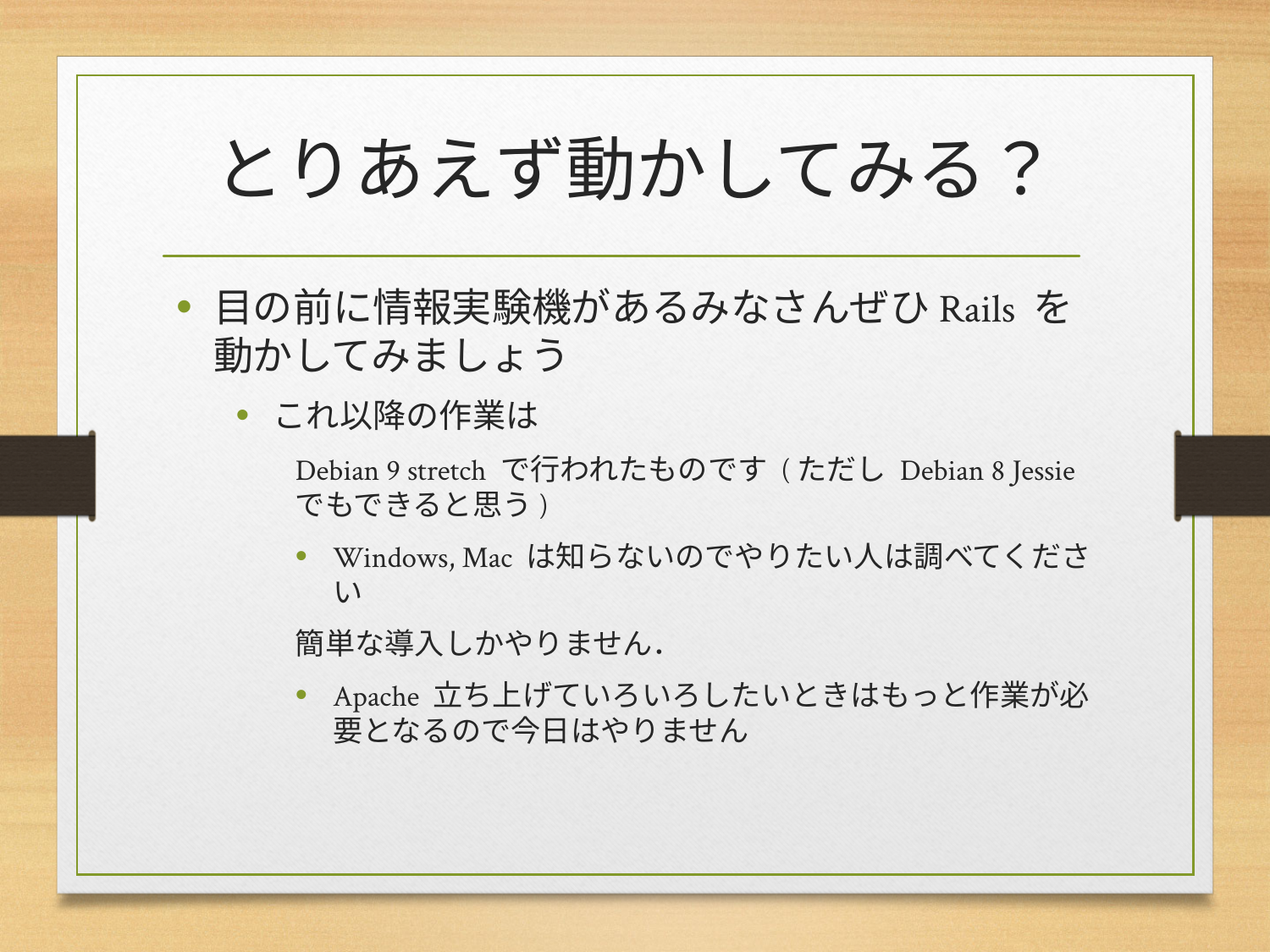

# とりあえず動かしてみる？
目の前に情報実験機があるみなさんぜひRails を動かしてみましょう
これ以降の作業は
Debian 9 stretch で行われたものです (ただし Debian 8 Jessie でもできると思う)
Windows, Mac は知らないのでやりたい人は調べてください
簡単な導入しかやりません．
Apache 立ち上げていろいろしたいときはもっと作業が必要となるので今日はやりません